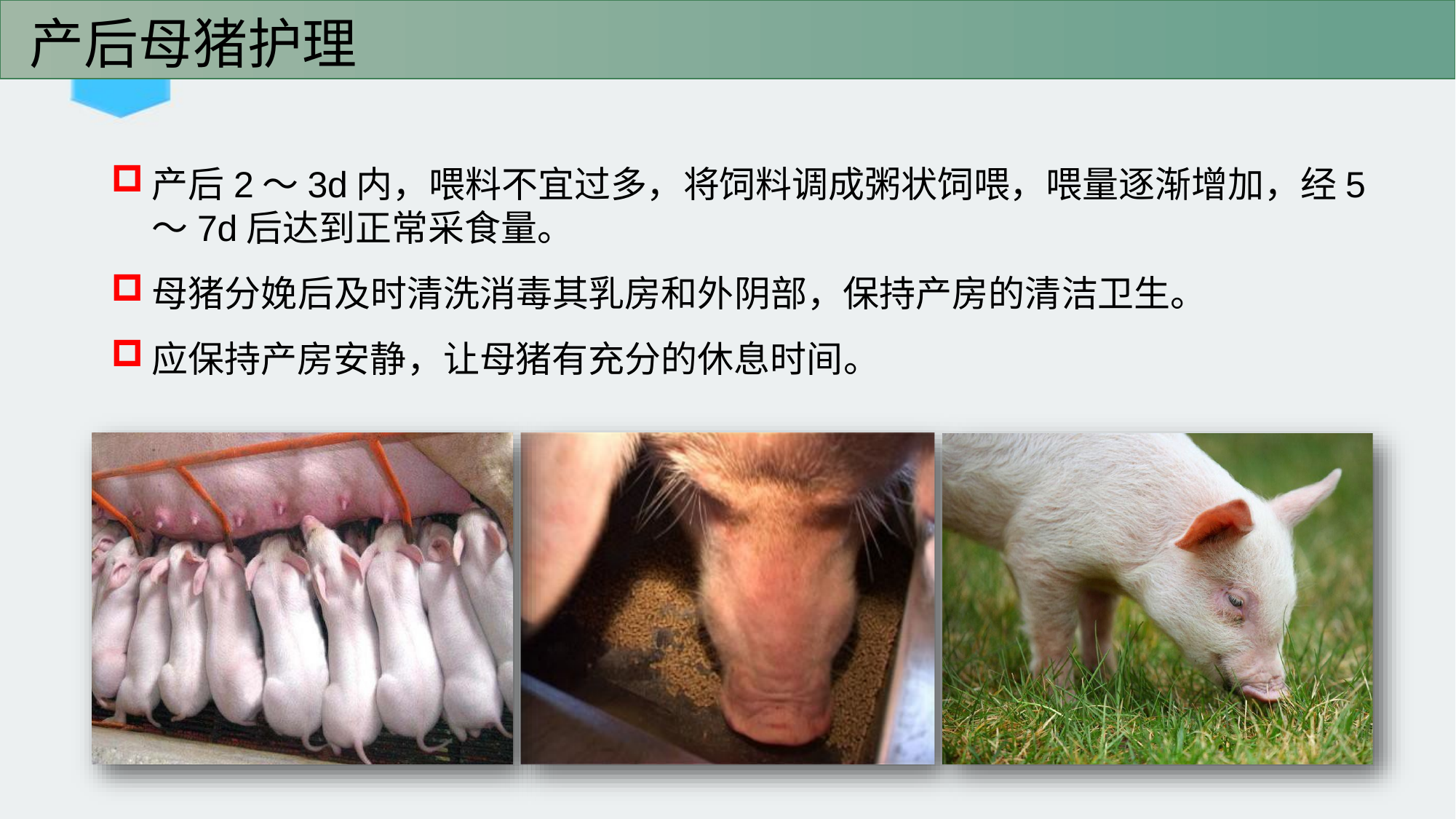

# 产后母猪护理
产后2～3d内，喂料不宜过多，将饲料调成粥状饲喂，喂量逐渐增加，经5～7d后达到正常采食量。
母猪分娩后及时清洗消毒其乳房和外阴部，保持产房的清洁卫生。
应保持产房安静，让母猪有充分的休息时间。